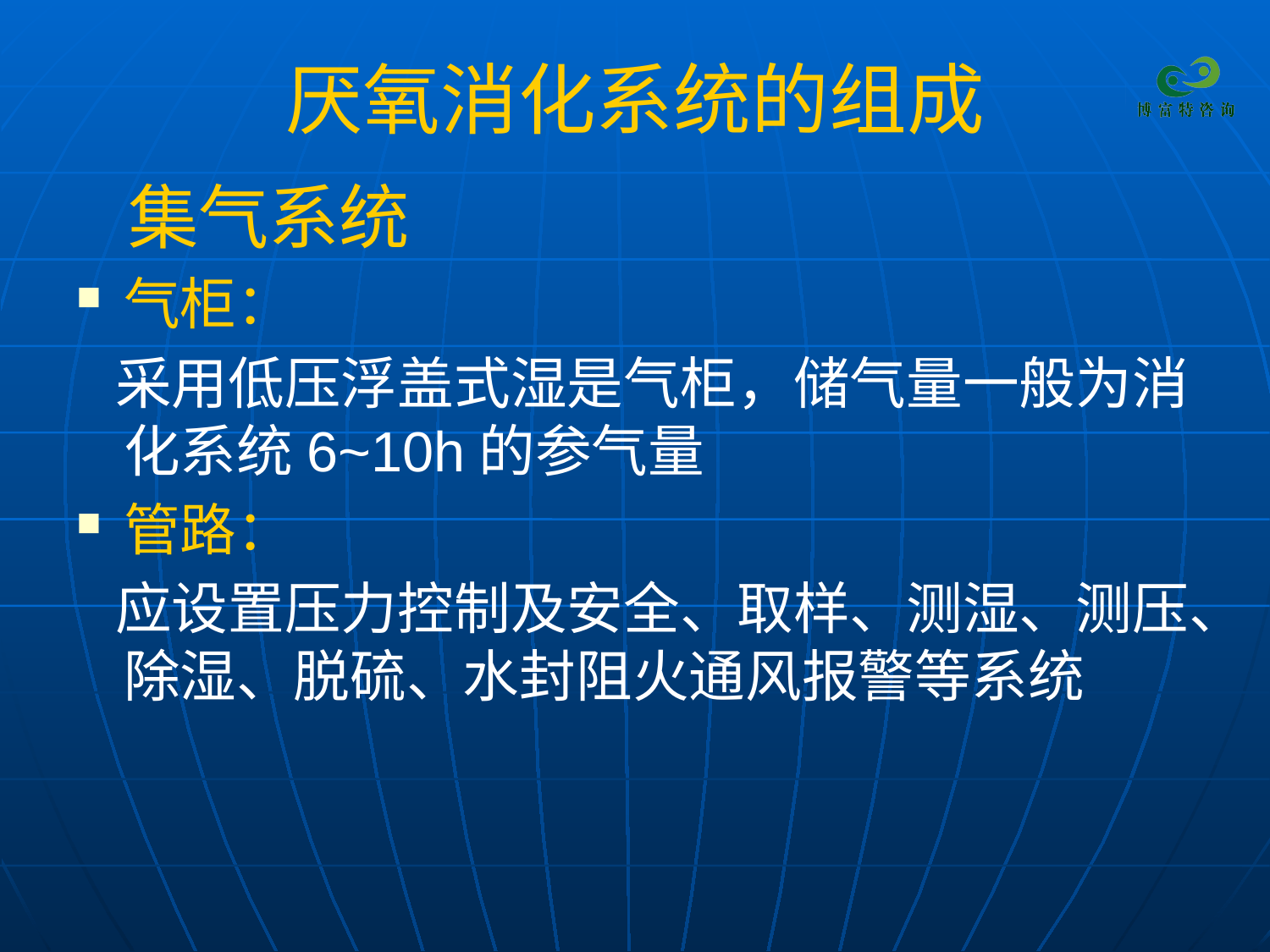

# 厌氧消化系统的组成
   集气系统
气柜：
  采用低压浮盖式湿是气柜，储气量一般为消化系统6~10h的参气量
管路：
  应设置压力控制及安全、取样、测湿、测压、除湿、脱硫、水封阻火通风报警等系统